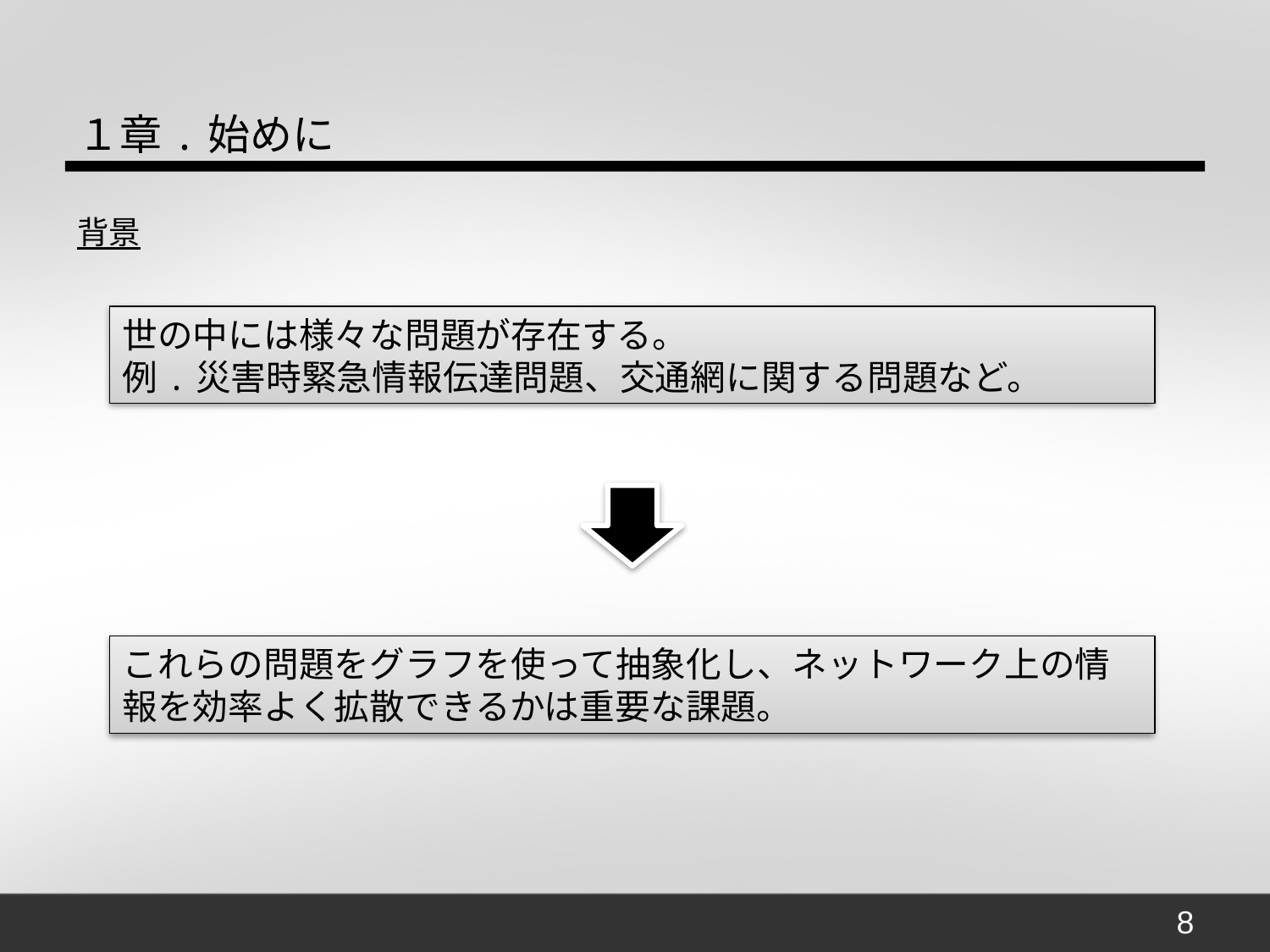

１章.始めに
背景
世の中には様々な問題が存在する。
例.災害時緊急情報伝達問題、交通網に関する問題など。

これらの問題をグラフを使って抽象化し、ネットワーク上の情報を効率よく拡散できるかは重要な課題。
8